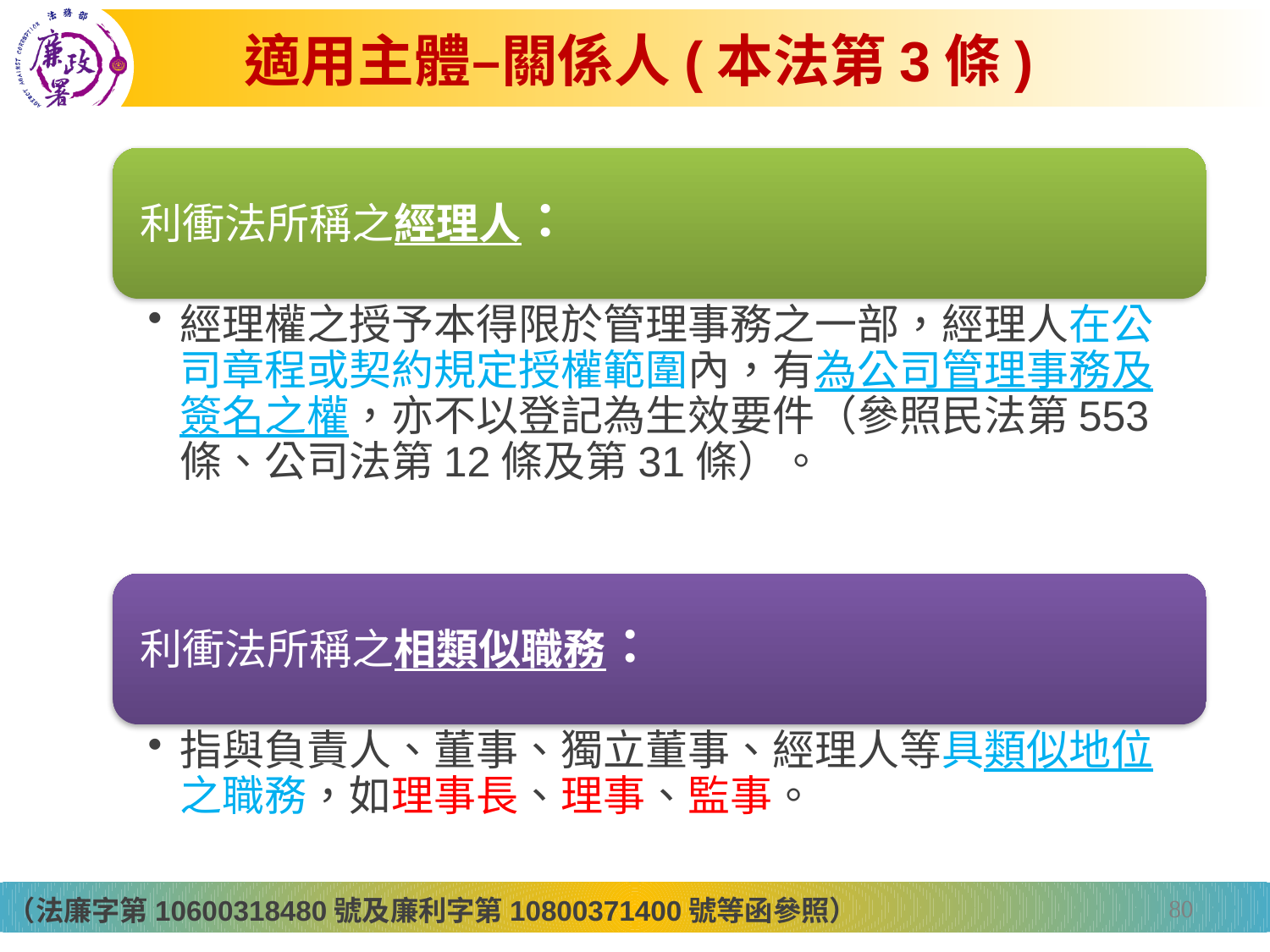

適用主體–關係人(本法第3條)
利衝法所稱之經理人：
經理權之授予本得限於管理事務之一部，經理人在公司章程或契約規定授權範圍內，有為公司管理事務及簽名之權，亦不以登記為生效要件（參照民法第553條、公司法第12條及第31條）。
利衝法所稱之相類似職務：
指與負責人、董事、獨立董事、經理人等具類似地位之職務，如理事長、理事、監事。
80
（法廉字第10600318480號及廉利字第10800371400號等函參照）